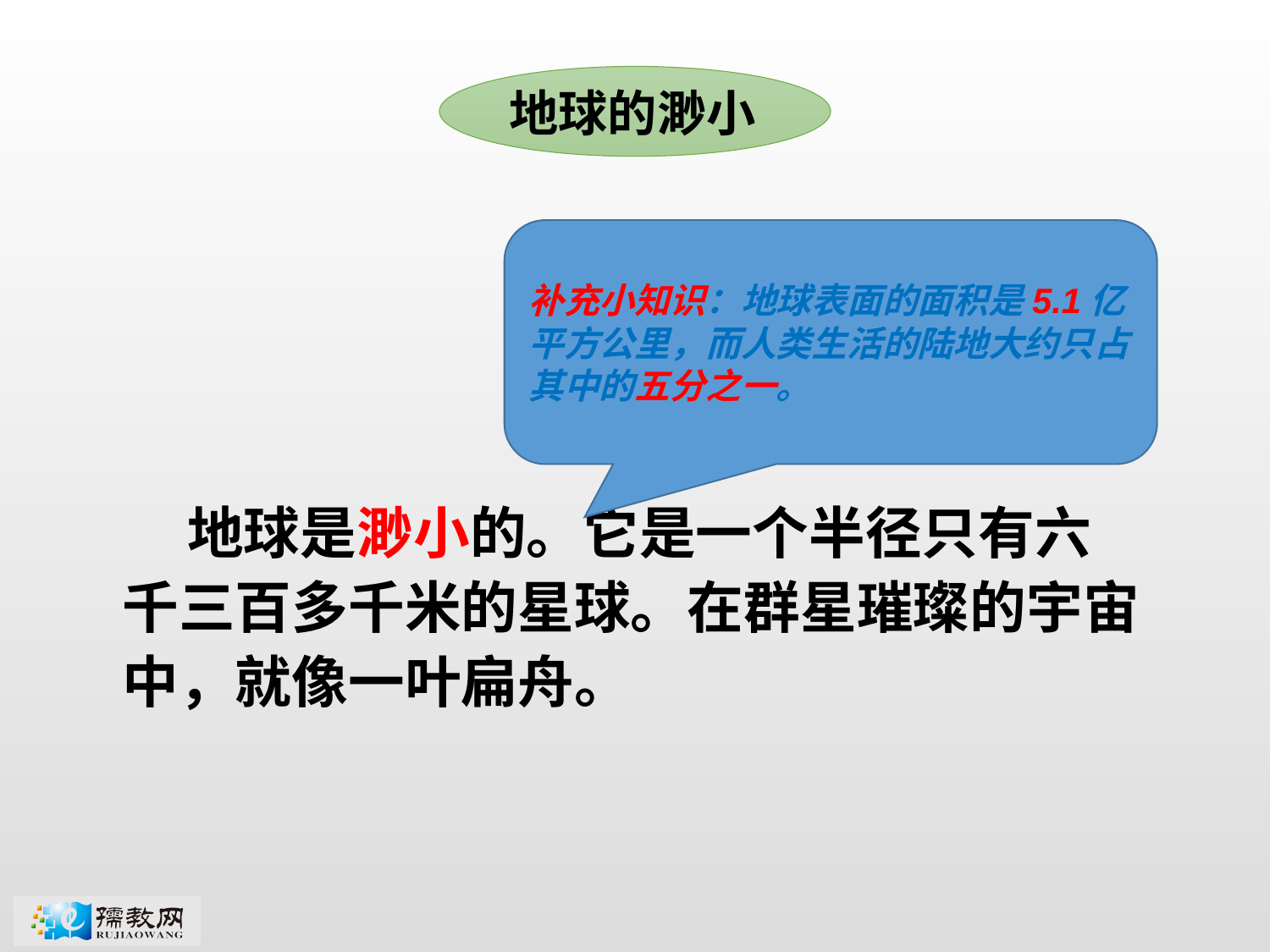

地球的渺小
补充小知识：地球表面的面积是5.1亿平方公里，而人类生活的陆地大约只占其中的五分之一。
    地球是渺小的。它是一个半径只有六千三百多千米的星球。在群星璀璨的宇宙中，就像一叶扁舟。